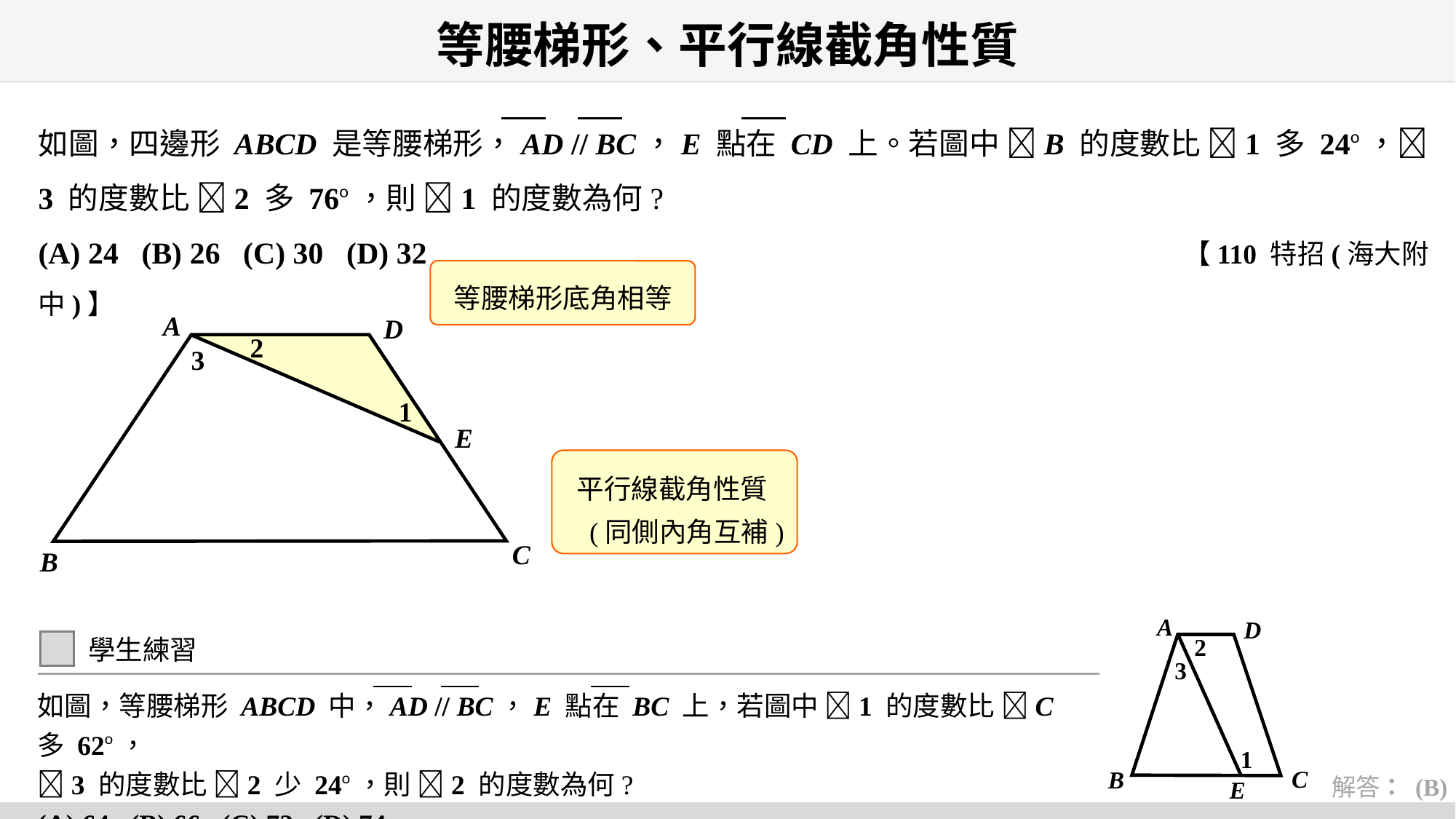

# 等腰梯形、平行線截角性質
如圖，四邊形 ABCD 是等腰梯形，AD // BC，E 點在 CD 上。若圖中 ∠B 的度數比 ∠1 多 24o，∠3 的度數比 ∠2 多 76o，則 ∠1 的度數為何?
(A) 24   (B) 26   (C) 30   (D) 32                                                                                                  【110 特招(海大附中)】
等腰梯形底角相等
A
D
2

3
1
E
平行線截角性質
 (同側內角互補)

C
B
A
D
2

3
1
C
B
E
學生練習

如圖，等腰梯形 ABCD 中，AD // BC，E 點在 BC 上，若圖中 ∠1 的度數比 ∠C 多 62o，
∠3 的度數比 ∠2 少 24o，則 ∠2 的度數為何?
(A) 64   (B) 66   (C) 72   (D) 74
解答： (B)